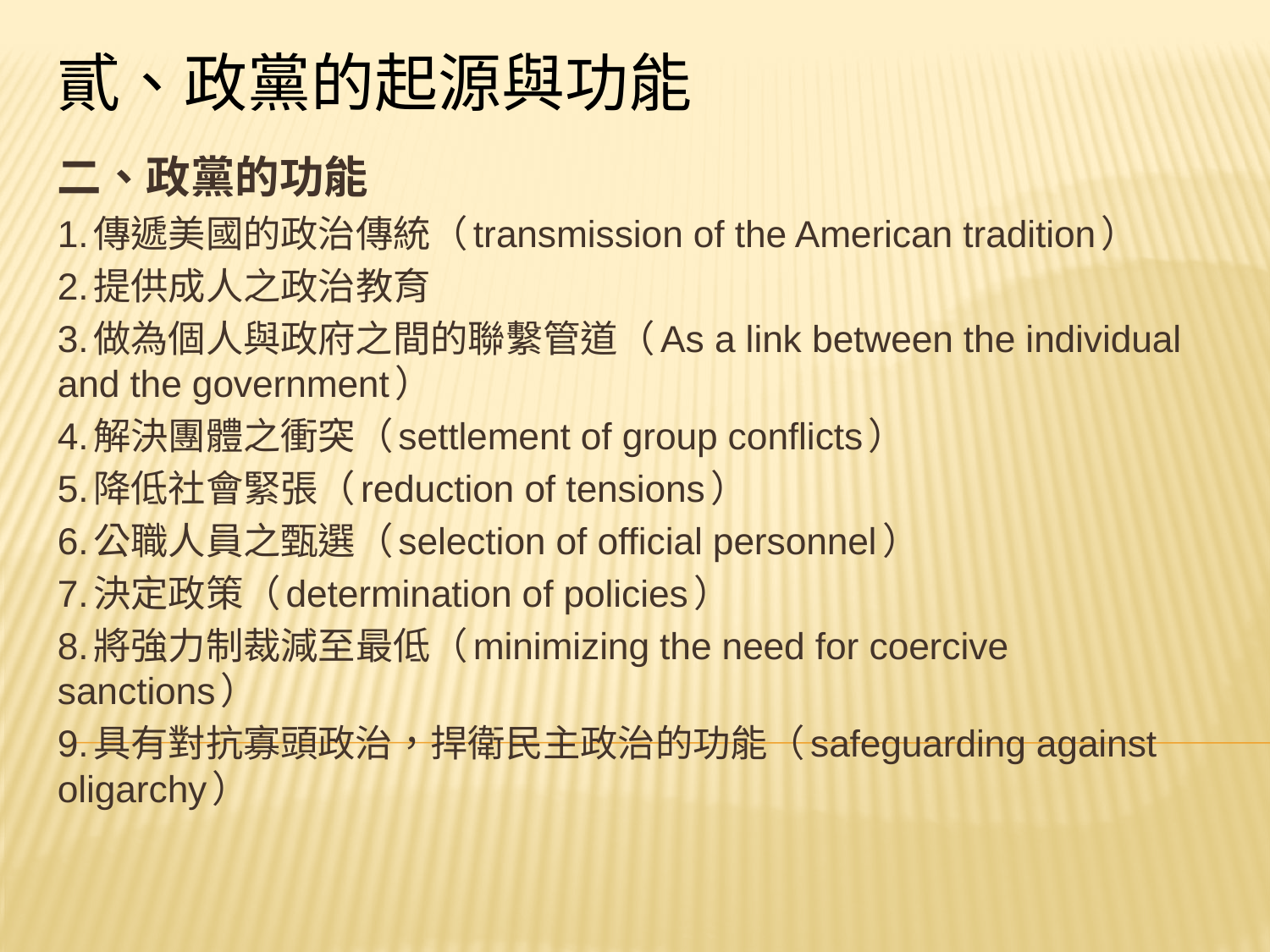

# 貳、政黨的起源與功能
二、政黨的功能
1.傳遞美國的政治傳統（transmission of the American tradition）
2.提供成人之政治教育
3.做為個人與政府之間的聯繫管道（As a link between the individual and the government）
4.解決團體之衝突（settlement of group conflicts）
5.降低社會緊張（reduction of tensions）
6.公職人員之甄選（selection of official personnel）
7.決定政策（determination of policies）
8.將強力制裁減至最低（minimizing the need for coercive sanctions）
9.具有對抗寡頭政治，捍衛民主政治的功能（safeguarding against oligarchy）